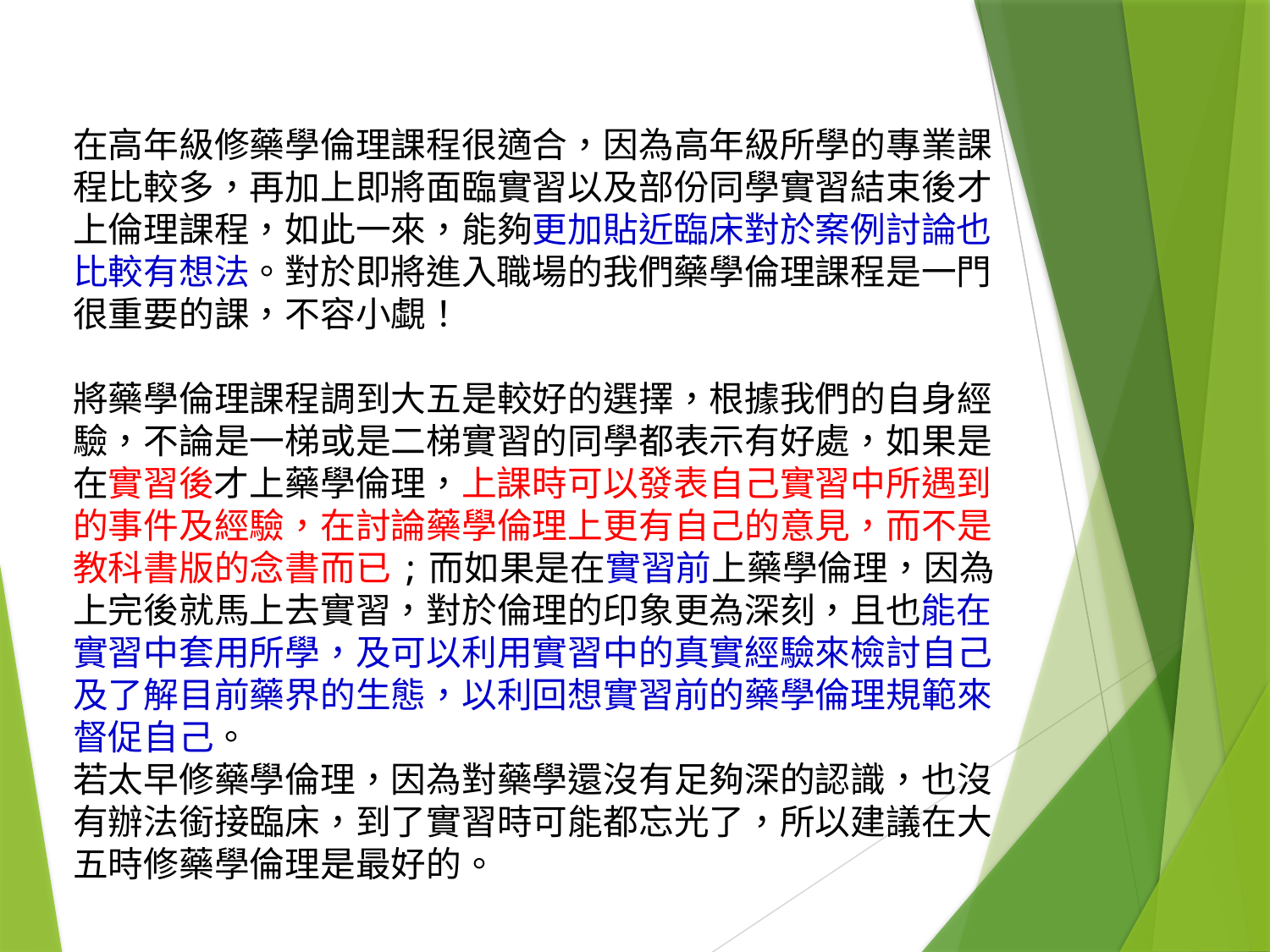

在高年級修藥學倫理課程很適合，因為高年級所學的專業課程比較多，再加上即將面臨實習以及部份同學實習結束後才上倫理課程，如此一來，能夠更加貼近臨床對於案例討論也比較有想法。對於即將進入職場的我們藥學倫理課程是一門很重要的課，不容小覷！

將藥學倫理課程調到大五是較好的選擇，根據我們的自身經驗，不論是一梯或是二梯實習的同學都表示有好處，如果是在實習後才上藥學倫理，上課時可以發表自己實習中所遇到的事件及經驗，在討論藥學倫理上更有自己的意見，而不是教科書版的念書而已;而如果是在實習前上藥學倫理，因為上完後就馬上去實習，對於倫理的印象更為深刻，且也能在實習中套用所學，及可以利用實習中的真實經驗來檢討自己及了解目前藥界的生態，以利回想實習前的藥學倫理規範來督促自己。
若太早修藥學倫理，因為對藥學還沒有足夠深的認識，也沒有辦法銜接臨床，到了實習時可能都忘光了，所以建議在大五時修藥學倫理是最好的。